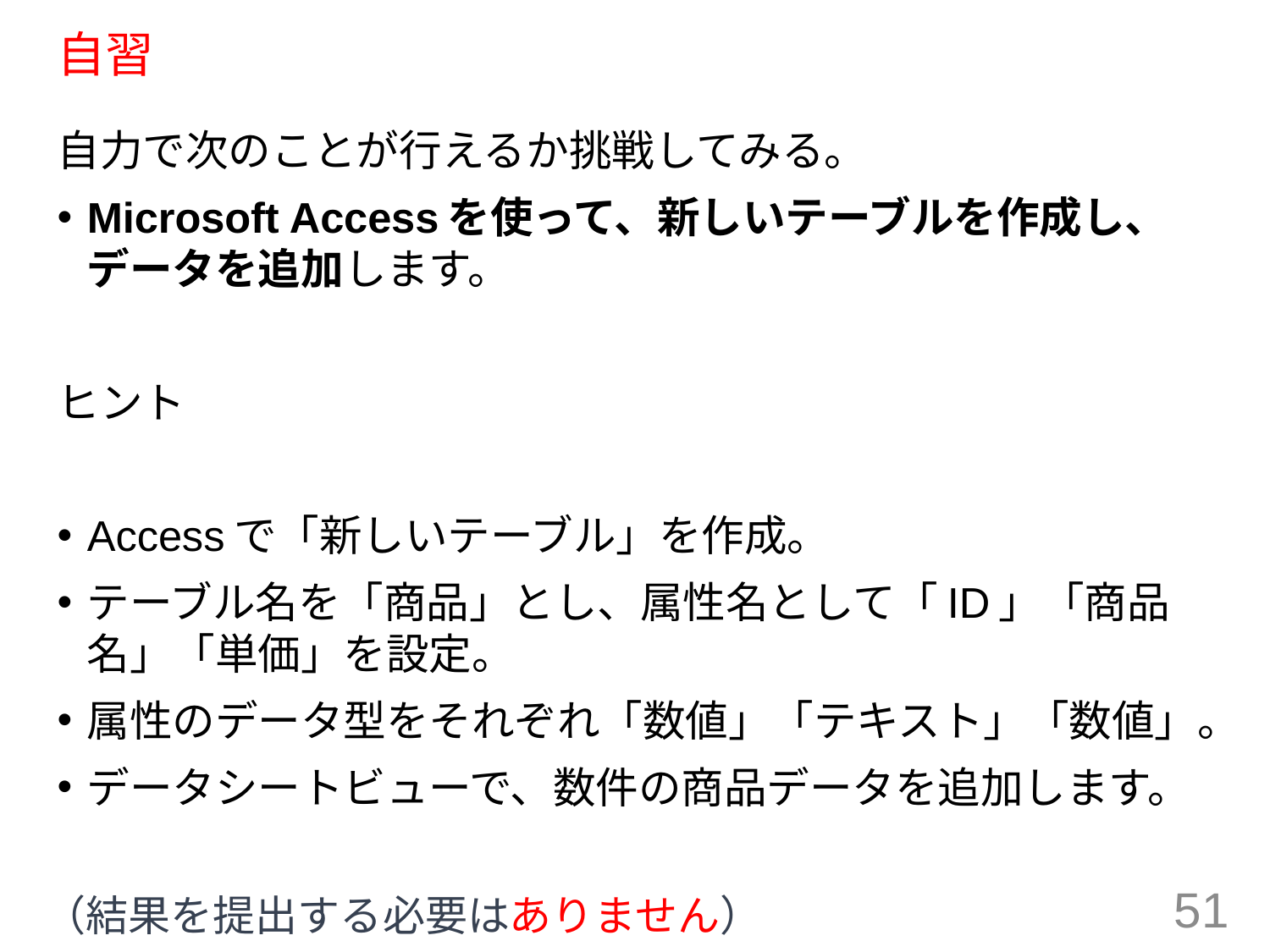

# 自習
自力で次のことが行えるか挑戦してみる。
Microsoft Accessを使って、新しいテーブルを作成し、データを追加します。

ヒント

Accessで「新しいテーブル」を作成。
テーブル名を「商品」とし、属性名として「ID」「商品名」「単価」を設定。
属性のデータ型をそれぞれ「数値」「テキスト」「数値」。
データシートビューで、数件の商品データを追加します。
（結果を提出する必要はありません）
51